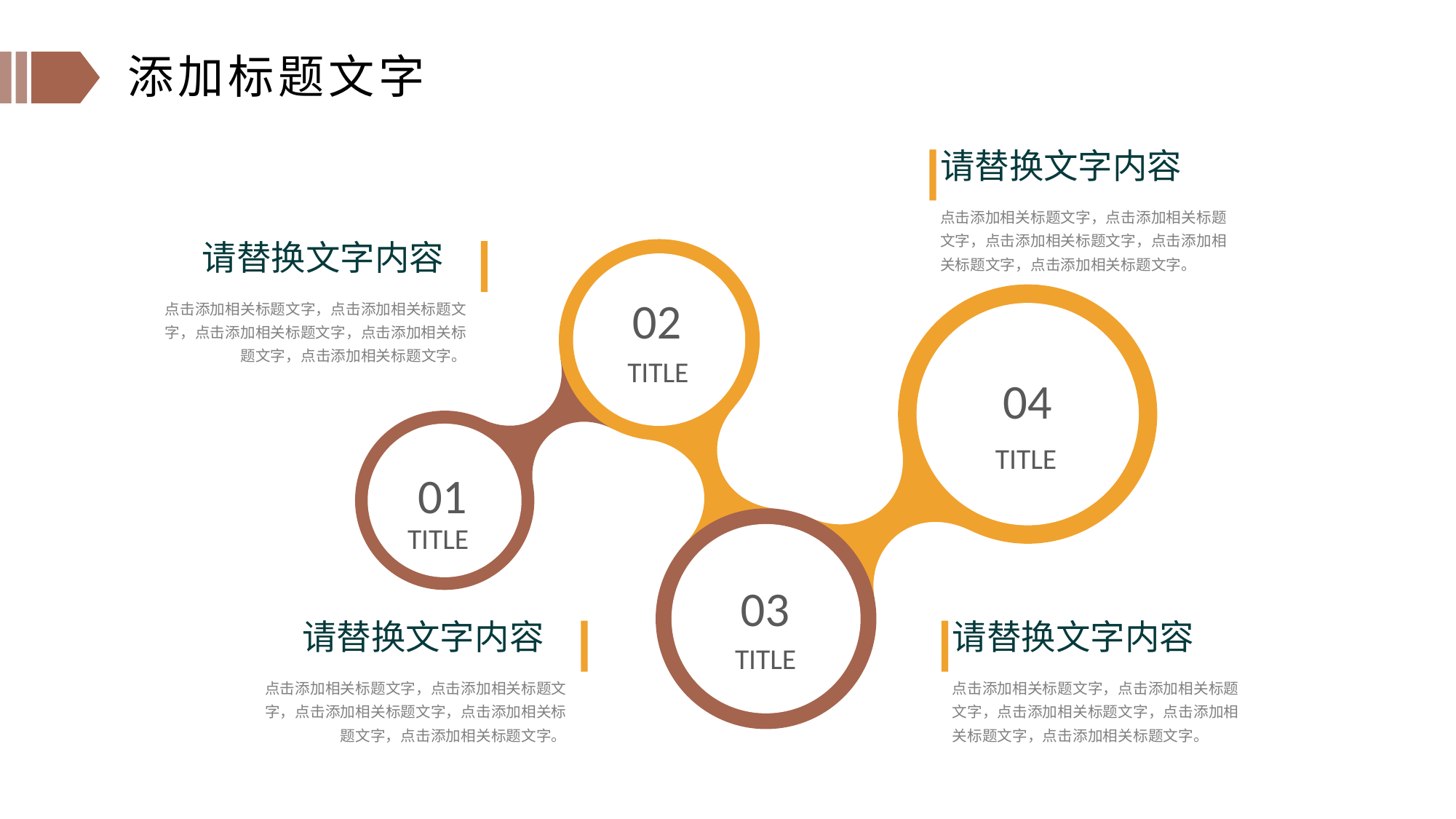

添加标题文字

请替换文字内容

点击添加相关标题文字，点击添加相关标题文字，点击添加相关标题文字，点击添加相关标题文字，点击添加相关标题文字。

02
TITLE
04
TITLE
01
TITLE
03
TITLE
请替换文字内容

点击添加相关标题文字，点击添加相关标题文字，点击添加相关标题文字，点击添加相关标题文字，点击添加相关标题文字。
请替换文字内容
请替换文字内容

点击添加相关标题文字，点击添加相关标题文字，点击添加相关标题文字，点击添加相关标题文字，点击添加相关标题文字。
点击添加相关标题文字，点击添加相关标题文字，点击添加相关标题文字，点击添加相关标题文字，点击添加相关标题文字。